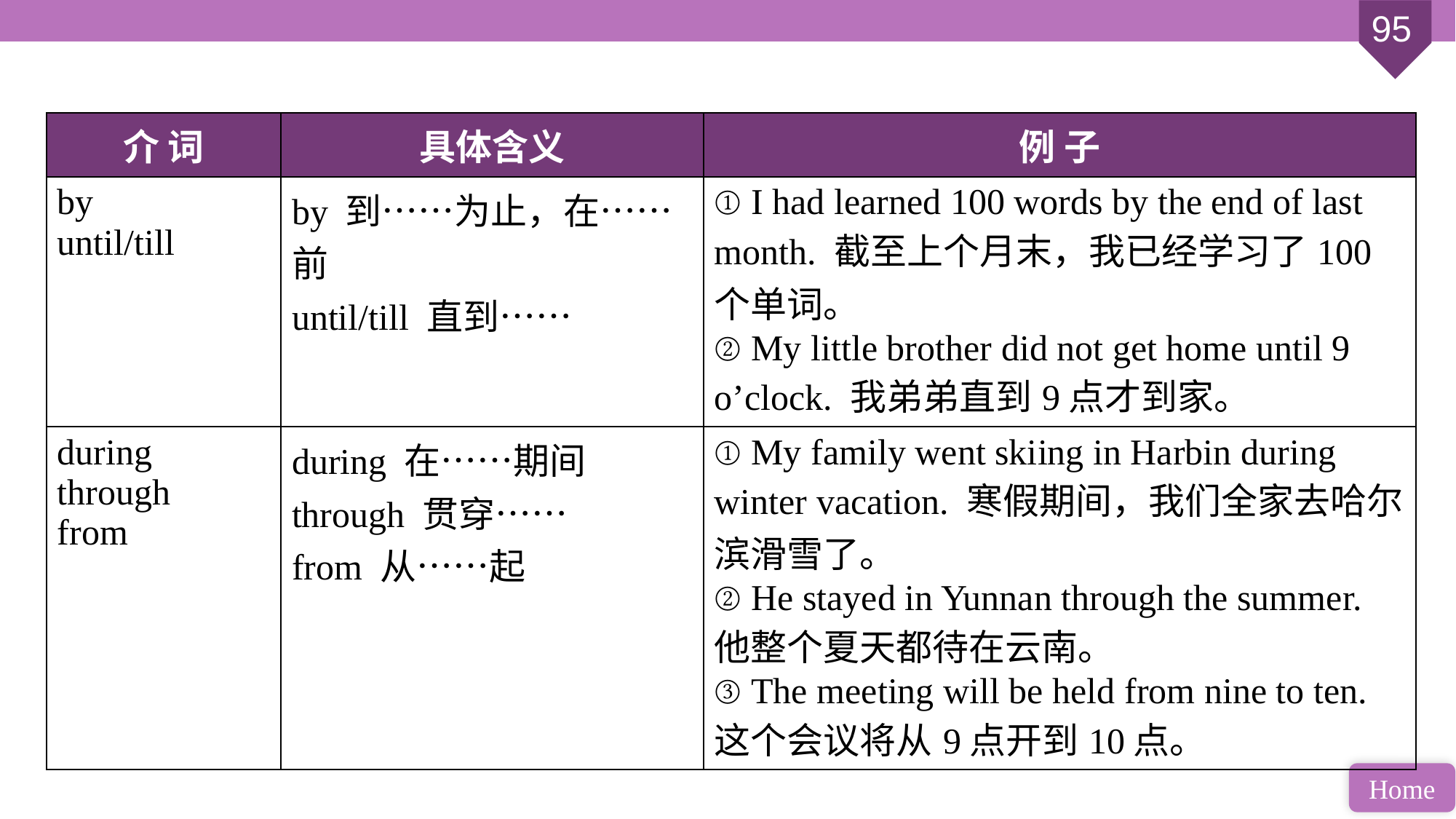

| 介 词 | 具体含义 | 例 子 |
| --- | --- | --- |
| by until/till | by 到……为止，在……前 until/till 直到…… | ① I had learned 100 words by the end of last month. 截至上个月末，我已经学习了100 个单词。 ② My little brother did not get home until 9 o’clock. 我弟弟直到9点才到家。 |
| during through from | during 在……期间 through 贯穿…… from 从……起 | ① My family went skiing in Harbin during winter vacation. 寒假期间，我们全家去哈尔滨滑雪了。 ② He stayed in Yunnan through the summer. 他整个夏天都待在云南。 ③ The meeting will be held from nine to ten. 这个会议将从9点开到10点。 |